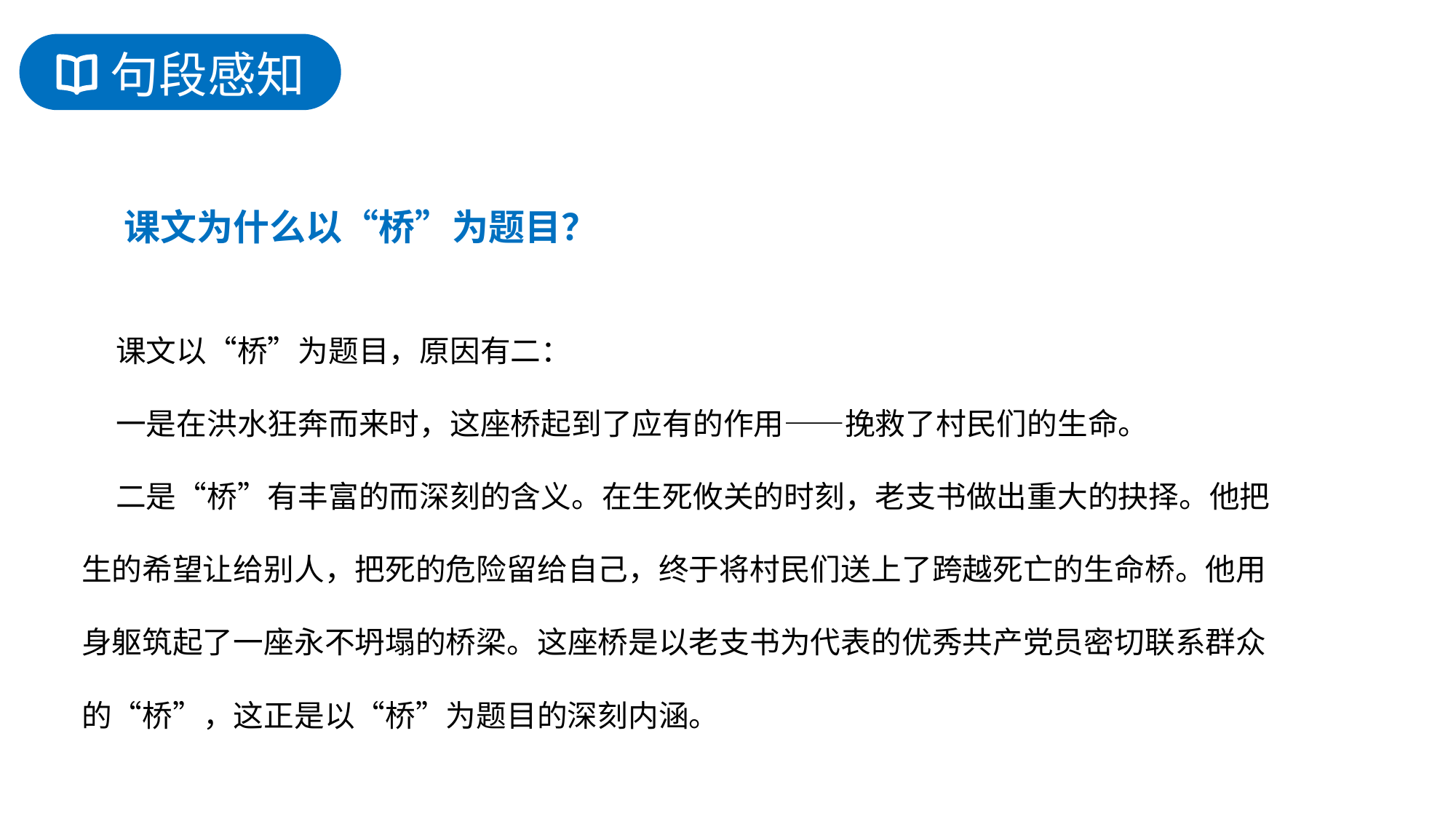

句段感知
课文为什么以“桥”为题目？

    课文以“桥”为题目，原因有二：
    一是在洪水狂奔而来时，这座桥起到了应有的作用——挽救了村民们的生命。
    二是“桥”有丰富的而深刻的含义。在生死攸关的时刻，老支书做出重大的抉择。他把生的希望让给别人，把死的危险留给自己，终于将村民们送上了跨越死亡的生命桥。他用身躯筑起了一座永不坍塌的桥梁。这座桥是以老支书为代表的优秀共产党员密切联系群众的“桥”，这正是以“桥”为题目的深刻内涵。